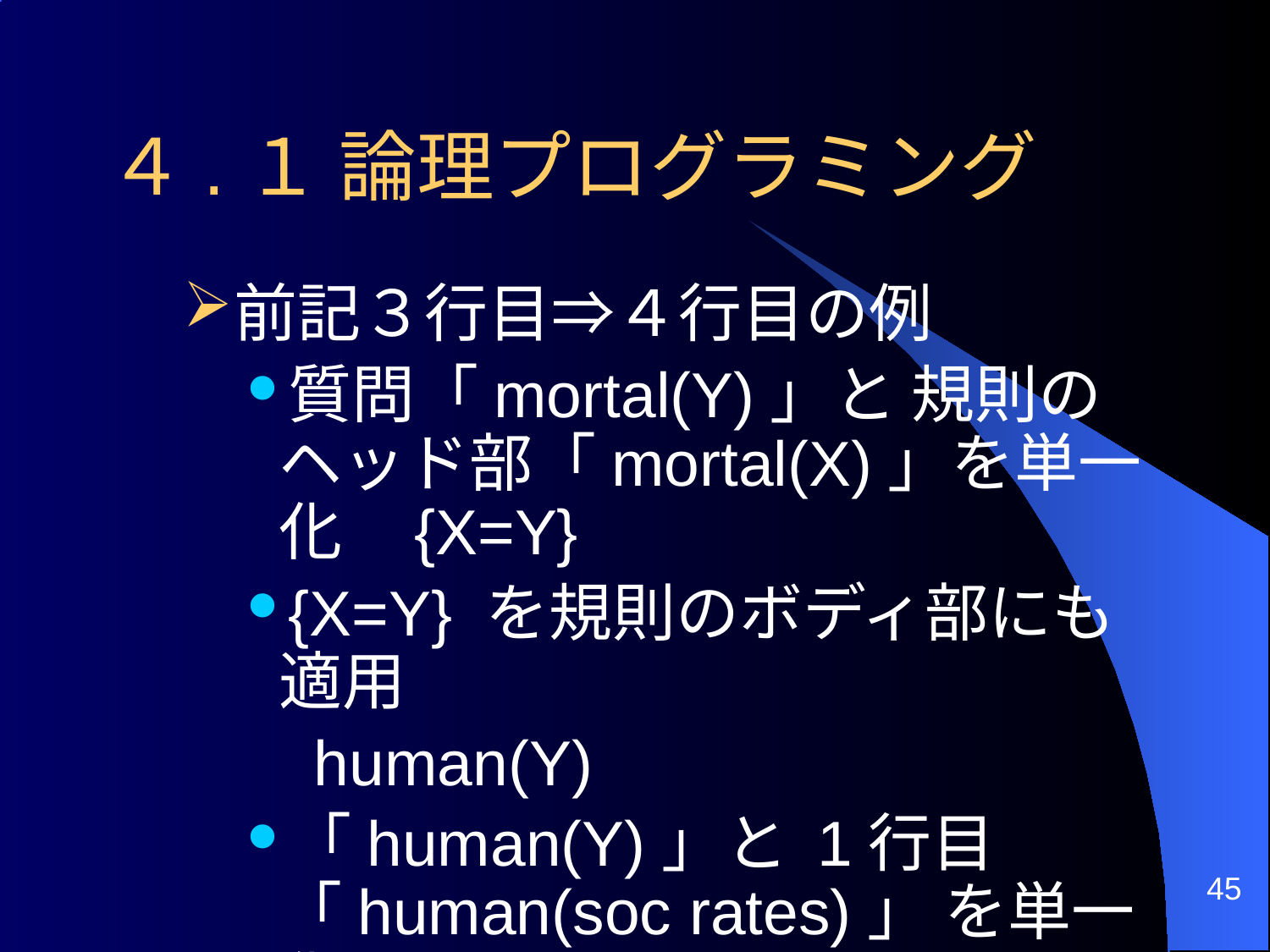

# ４.１ 論理プログラミング
前記３行目⇒４行目の例
質問「mortal(Y)」と 規則のヘッド部「mortal(X)」を単一化    {X=Y}
{X=Y} を規則のボディ部にも適用
	  human(Y)
「human(Y)」と 1行目「human(soc rates)」 を単一化
結果が Y=socrates
45